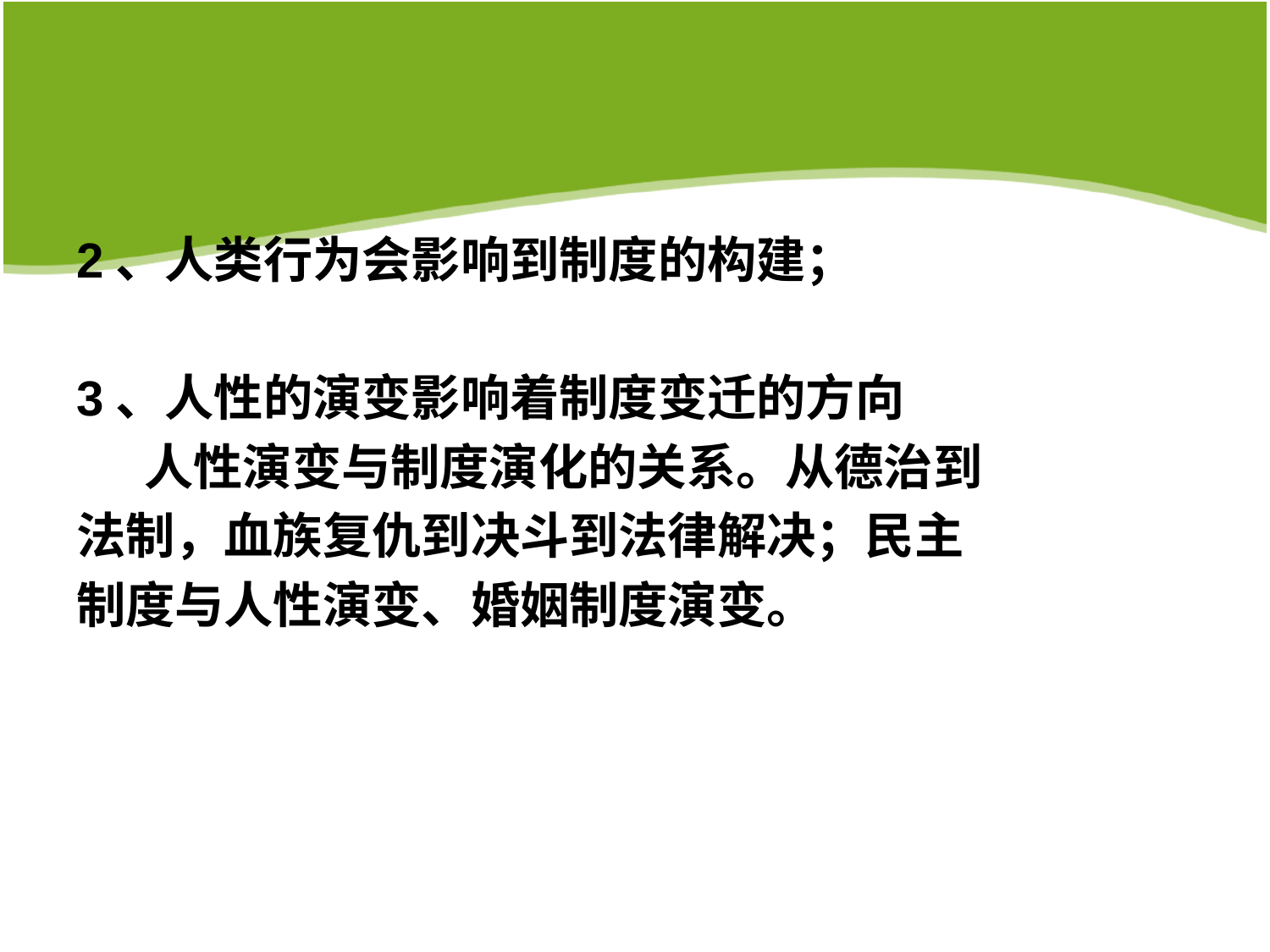

2、人类行为会影响到制度的构建；

3、人性的演变影响着制度变迁的方向
     人性演变与制度演化的关系。从德治到
法制，血族复仇到决斗到法律解决；民主
制度与人性演变、婚姻制度演变。